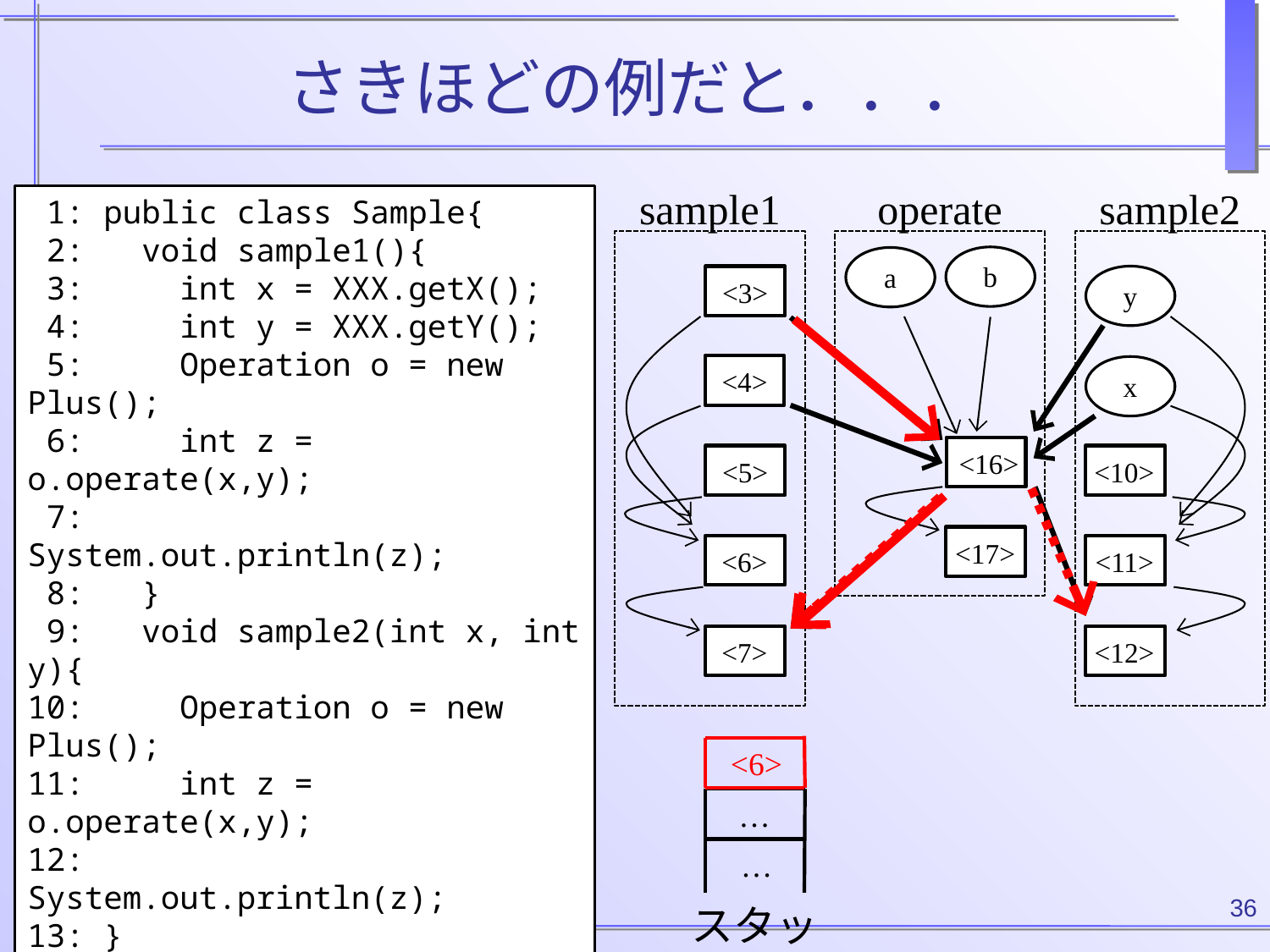

# さきほどの例だと．．．
sample1
operate
sample2
 1: public class Sample{
 2:   void sample1(){
 3:     int x = XXX.getX();
 4:     int y = XXX.getY();
 5:     Operation o = new Plus();
 6:     int z = o.operate(x,y);
 7:     System.out.println(z);
 8:   }
 9:   void sample2(int x, int y){
10:     Operation o = new Plus();
11:     int z = o.operate(x,y);
12:     System.out.println(z);
13: }
14: class Plus{
15:   int operate(int a, int b){
16:     int c = a + b;
17:     return c;
18:   }
19: }

b
a

<3>
y

<4>
x

<16>

<5>
<10>

<17>

<6>
<11>

<7>
<12>
<6>
…
…
36
スタック